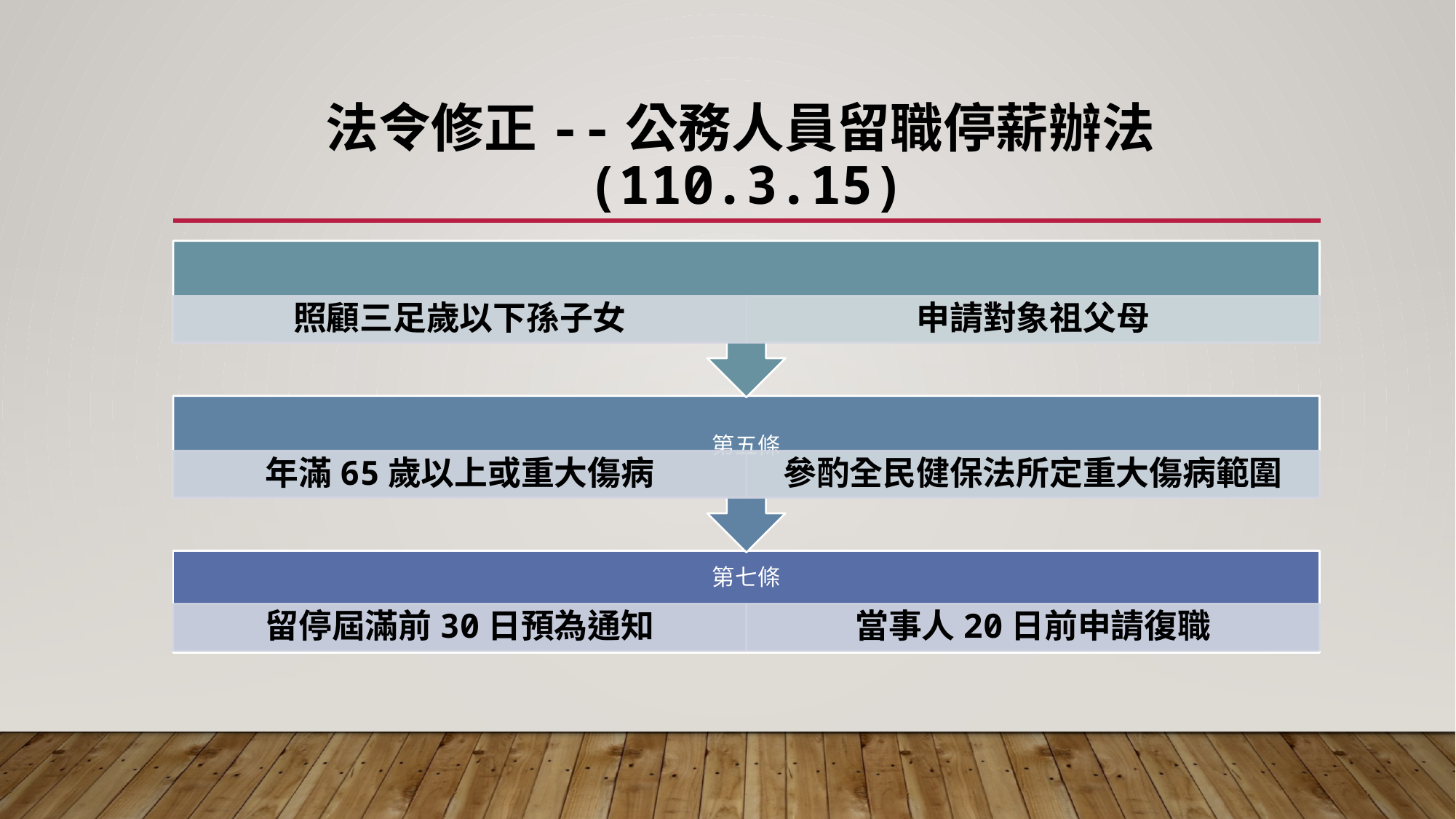

# 法令修正--公務人員留職停薪辦法(110.3.15)
第七條
留停屆滿前30日預為通知
當事人20日前申請復職
第五條
年滿65歲以上或重大傷病
參酌全民健保法所定重大傷病範圍

照顧三足歲以下孫子女
申請對象祖父母